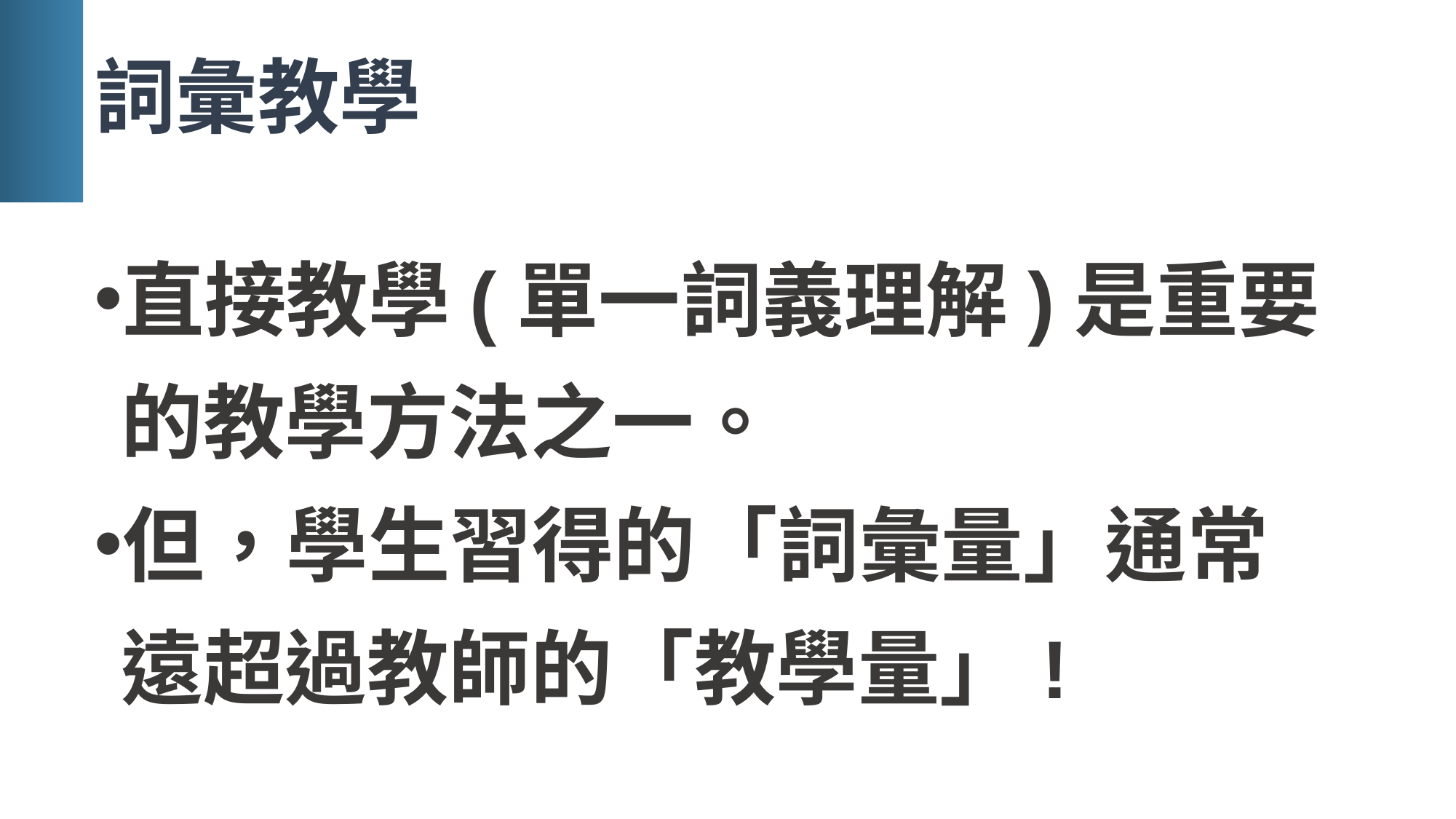

# 詞彙教學
直接教學(單一詞義理解)是重要的教學方法之一。
但，學生習得的「詞彙量」通常遠超過教師的「教學量」!